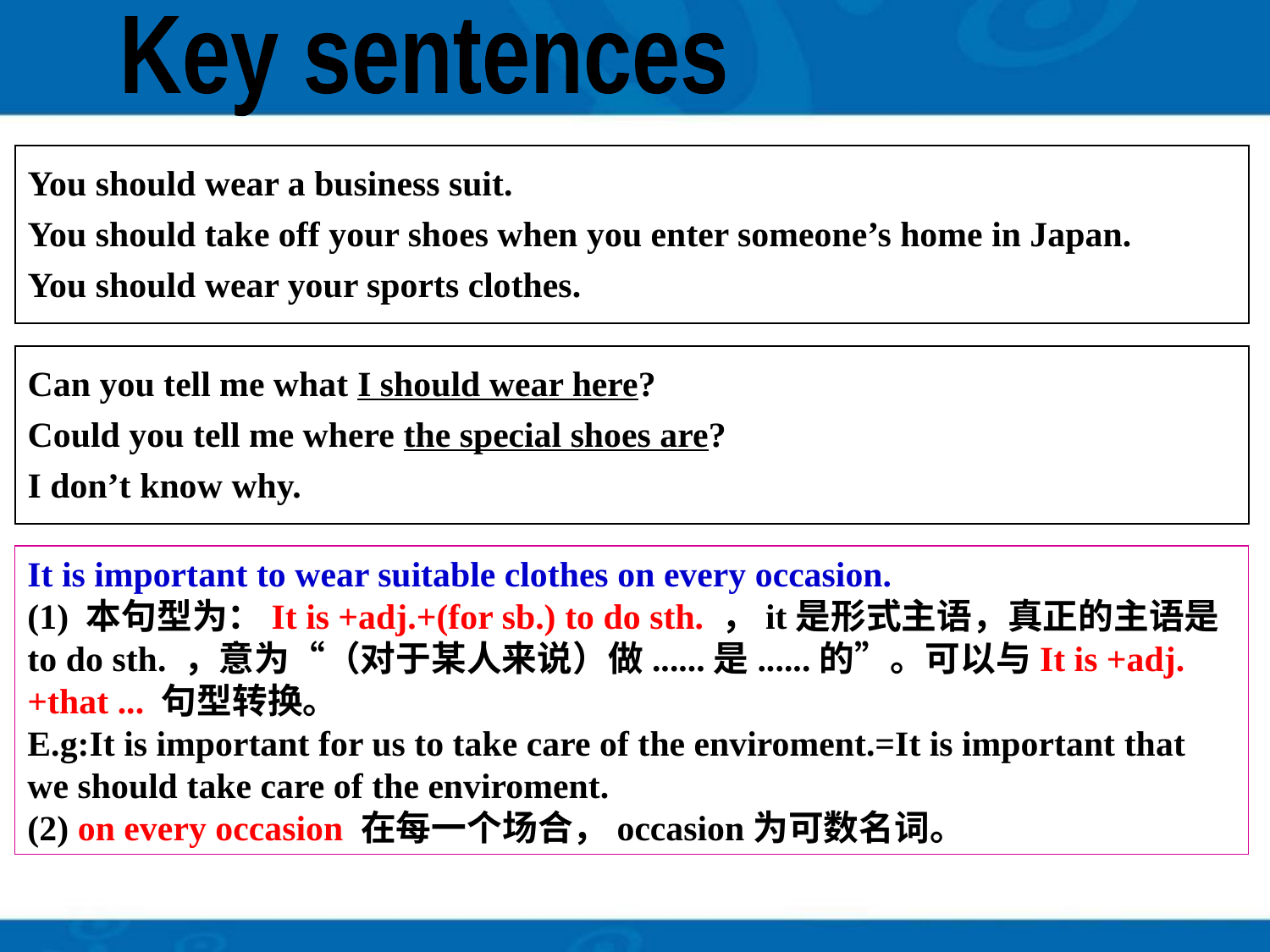

Key sentences
| You should wear a business suit. You should take off your shoes when you enter someone’s home in Japan. You should wear your sports clothes. |
| --- |
| Can you tell me what I should wear here? Could you tell me where the special shoes are? I don’t know why. |
| --- |
It is important to wear suitable clothes on every occasion.
(1) 本句型为：It is +adj.+(for sb.) to do sth. ，it是形式主语，真正的主语是to do sth. ，意为“（对于某人来说）做......是......的”。可以与It is +adj.+that ... 句型转换。
E.g:It is important for us to take care of the enviroment.=It is important that we should take care of the enviroment.
(2) on every occasion 在每一个场合，occasion为可数名词。